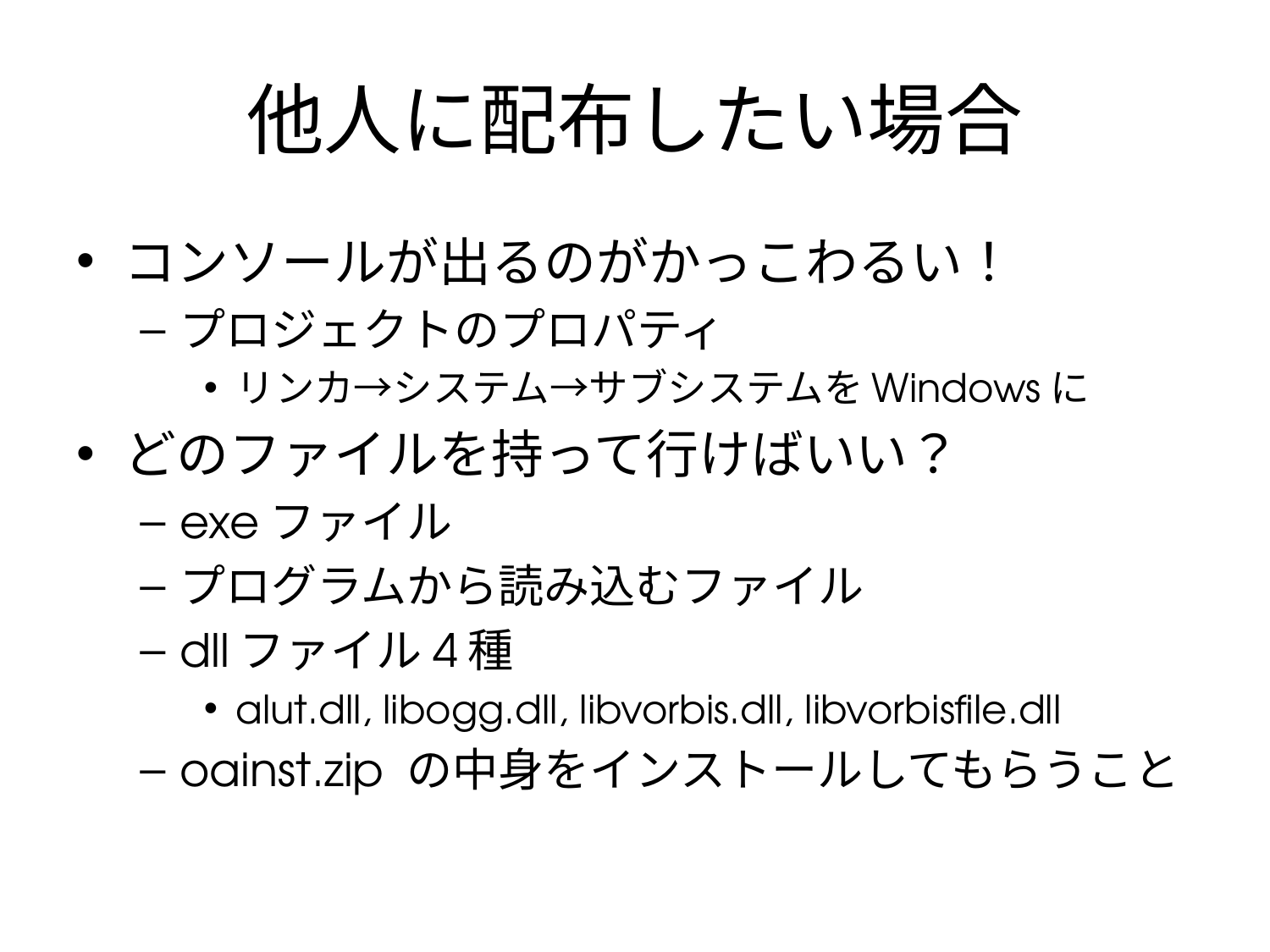

# 他人に配布したい場合
コンソールが出るのがかっこわるい！
プロジェクトのプロパティ
リンカ→システム→サブシステムをWindowsに
どのファイルを持って行けばいい？
exeファイル
プログラムから読み込むファイル
dllファイル4種
alut.dll, libogg.dll, libvorbis.dll, libvorbisfile.dll
oainst.zip の中身をインストールしてもらうこと